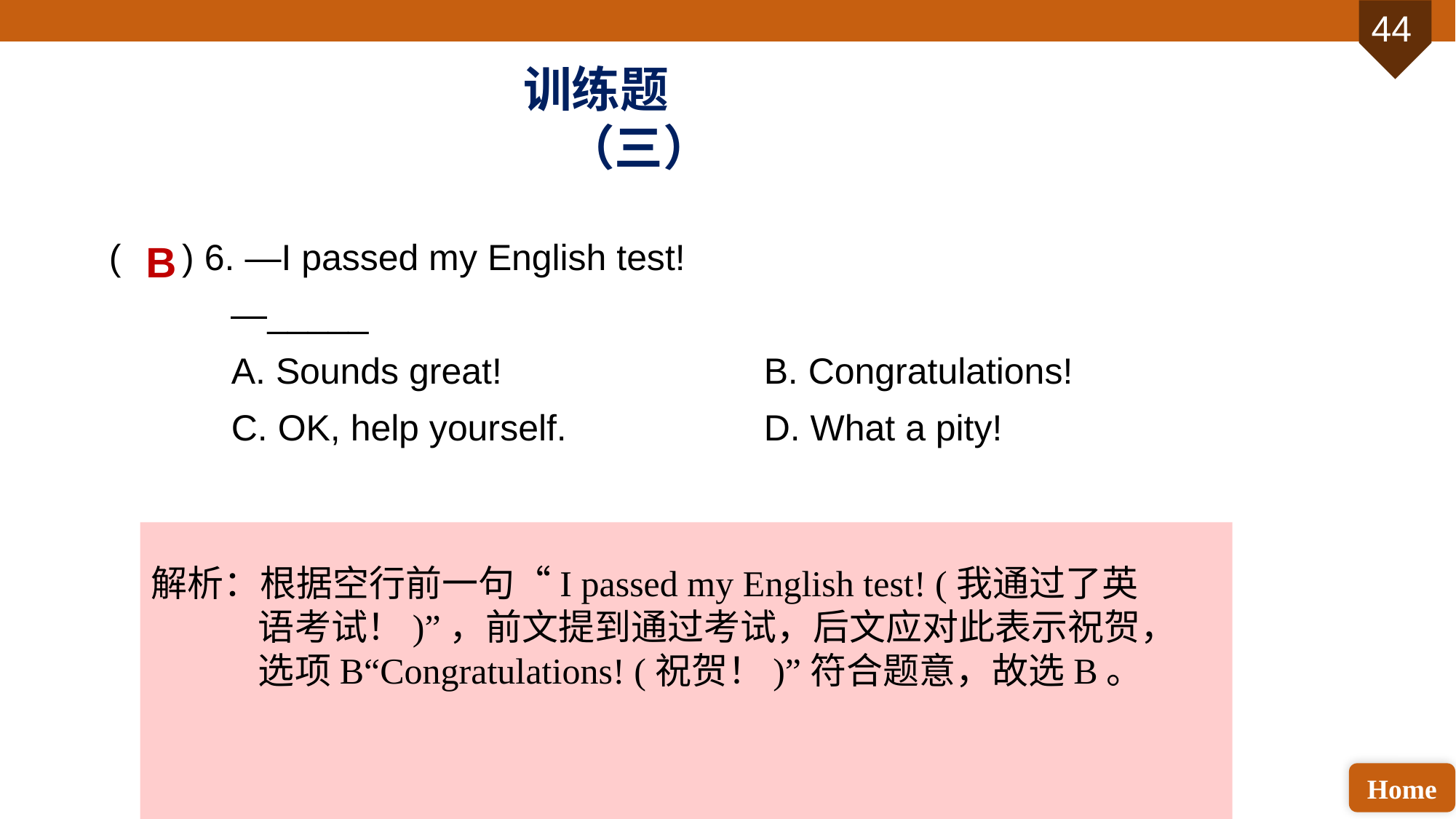

训练题（三）
(      ) 6. —I passed my English test!
            —_____
            A. Sounds great! 			B. Congratulations!
            C. OK, help yourself. 		D. What a pity!
B

解析：根据空行前一句“I passed my English test! (我通过了英语考试！)”，前文提到通过考试，后文应对此表示祝贺，选项B“Congratulations! (祝贺！)”符合题意，故选B。